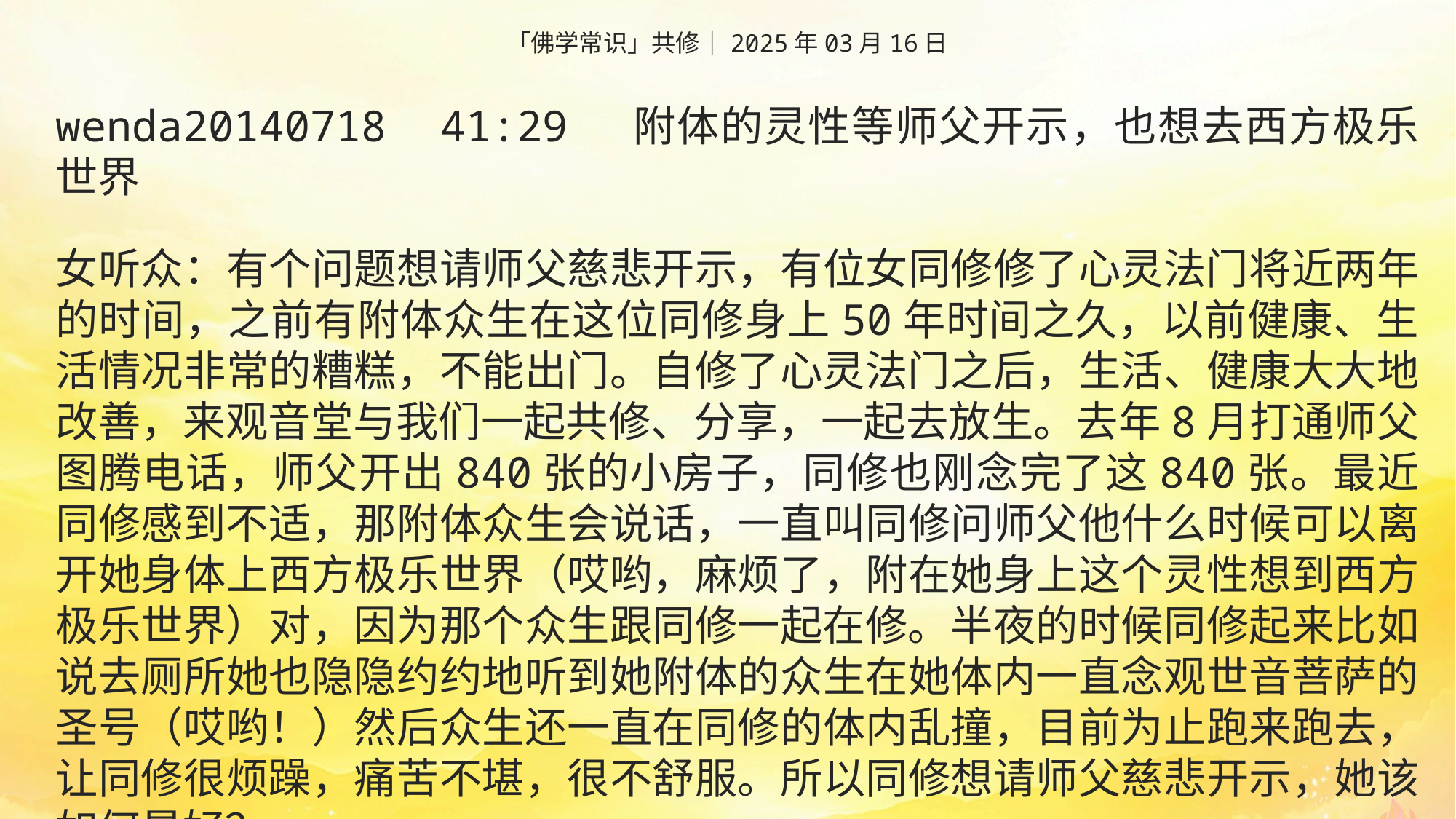

「佛学常识」共修｜2025年03月16日
wenda20140718  41:29  附体的灵性等师父开示，也想去西方极乐世界
女听众：有个问题想请师父慈悲开示，有位女同修修了心灵法门将近两年的时间，之前有附体众生在这位同修身上50年时间之久，以前健康、生活情况非常的糟糕，不能出门。自修了心灵法门之后，生活、健康大大地改善，来观音堂与我们一起共修、分享，一起去放生。去年8月打通师父图腾电话，师父开出840张的小房子，同修也刚念完了这840张。最近同修感到不适，那附体众生会说话，一直叫同修问师父他什么时候可以离开她身体上西方极乐世界（哎哟，麻烦了，附在她身上这个灵性想到西方极乐世界）对，因为那个众生跟同修一起在修。半夜的时候同修起来比如说去厕所她也隐隐约约地听到她附体的众生在她体内一直念观世音菩萨的圣号（哎哟！）然后众生还一直在同修的体内乱撞，目前为止跑来跑去，让同修很烦躁，痛苦不堪，很不舒服。所以同修想请师父慈悲开示，她该如何是好？